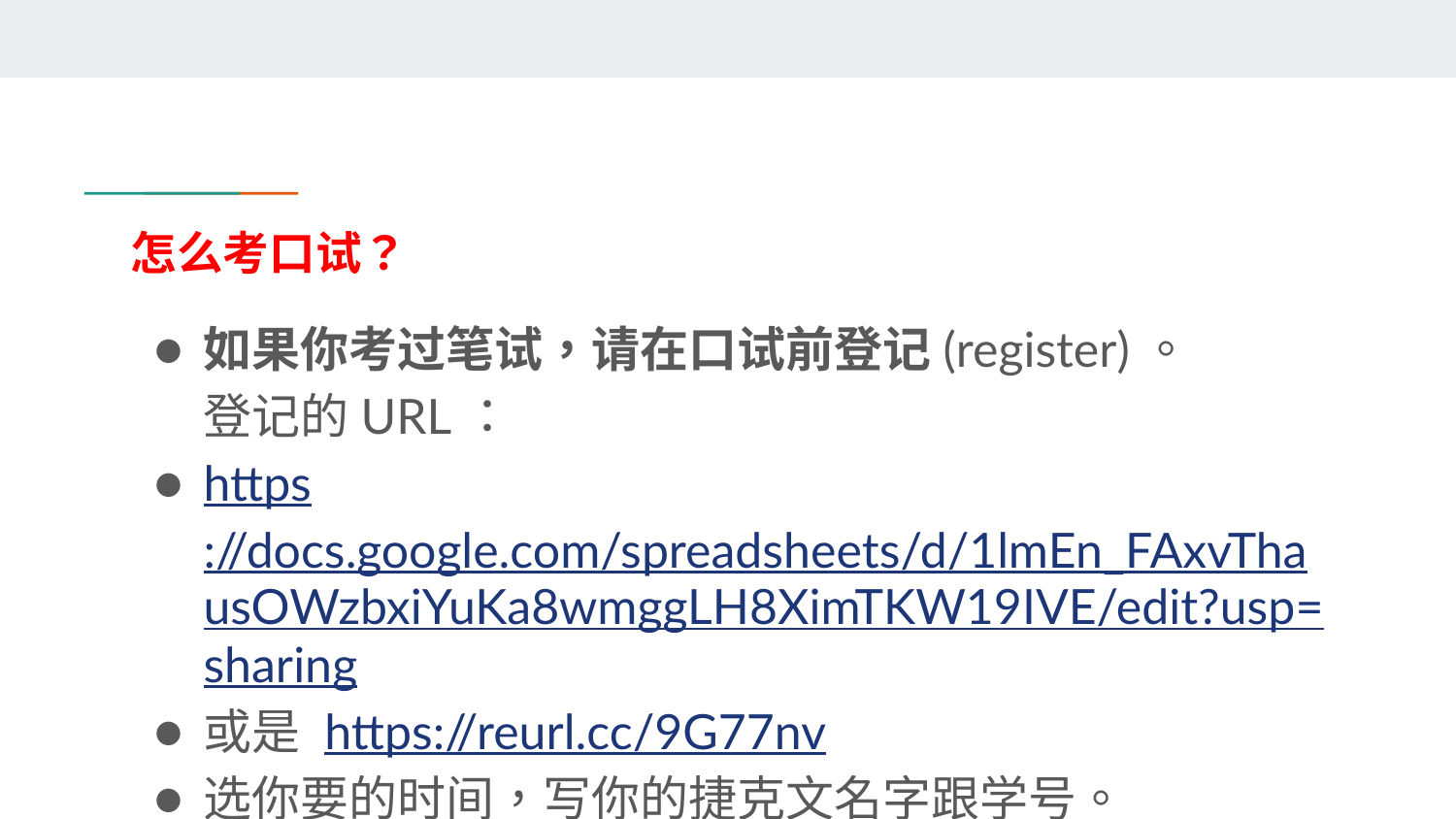

# 怎么考口试？
如果你考过笔试，请在口试前登记(register)。
登记的URL：
https://docs.google.com/spreadsheets/d/1lmEn_FAxvThausOWzbxiYuKa8wmggLH8XimTKW19IVE/edit?usp=sharing
或是 https://reurl.cc/9G77nv
选你要的时间，写你的捷克文名字跟学号。